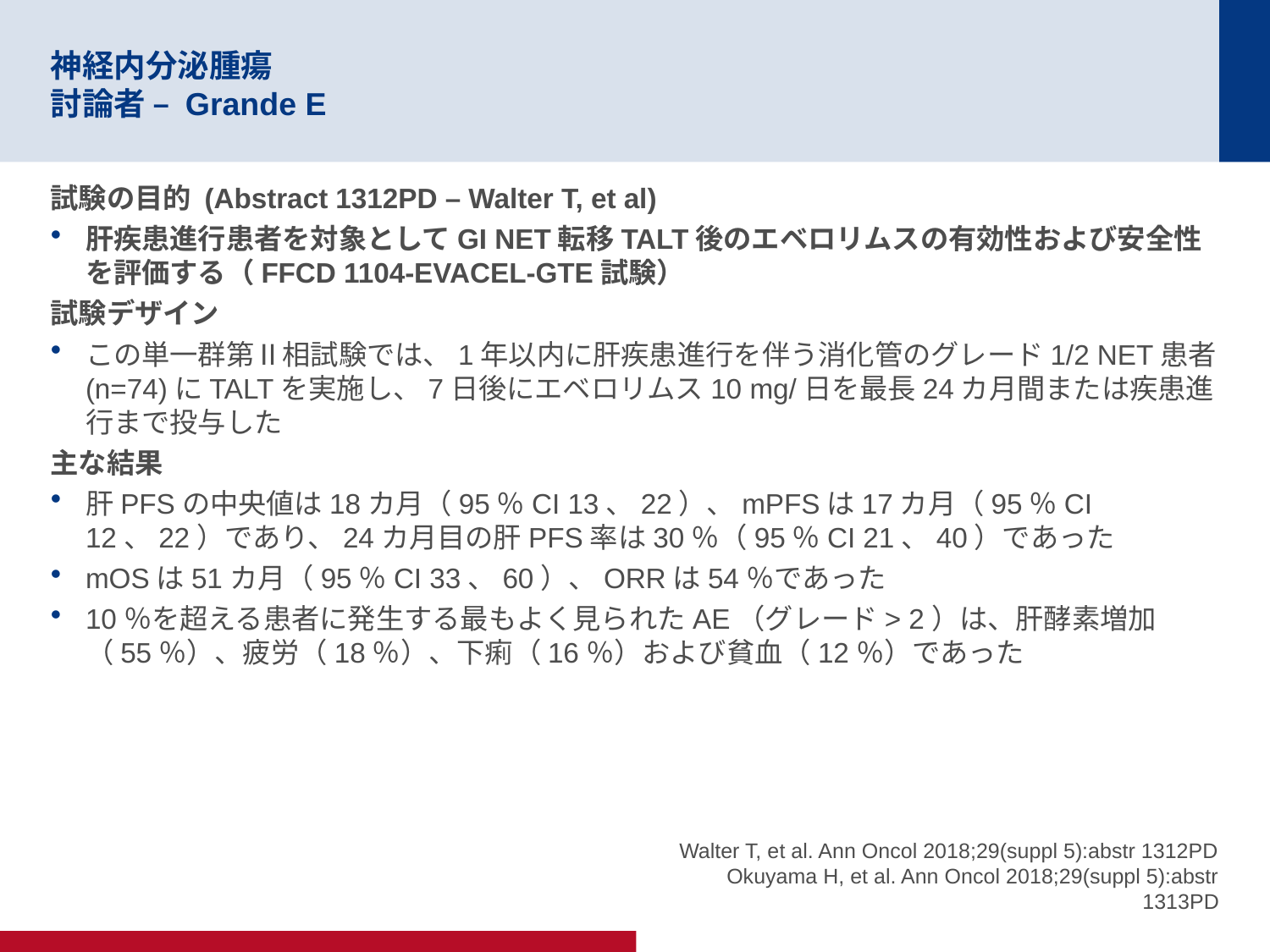

# 神経内分泌腫瘍 討論者 – Grande E
試験の目的 (Abstract 1312PD – Walter T, et al)
肝疾患進行患者を対象としてGI NET転移TALT後のエベロリムスの有効性および安全性を評価する（FFCD 1104-EVACEL-GTE試験）
試験デザイン
この単一群第Ⅱ相試験では、1年以内に肝疾患進行を伴う消化管のグレード1/2 NET患者(n=74)にTALTを実施し、7日後にエベロリムス10 mg/日を最長24カ月間または疾患進行まで投与した
主な結果
肝PFSの中央値は18カ月（95％CI 13、22）、mPFSは17カ月（95％CI 12、22）であり、24カ月目の肝PFS率は30％（95％CI 21、40）であった
mOSは51カ月（95％CI 33、60）、ORRは54％であった
10％を超える患者に発生する最もよく見られたAE（グレード> 2）は、肝酵素増加（55％）、疲労（18％）、下痢（16％）および貧血（12％）であった
Walter T, et al. Ann Oncol 2018;29(suppl 5):abstr 1312PD
Okuyama H, et al. Ann Oncol 2018;29(suppl 5):abstr 1313PD